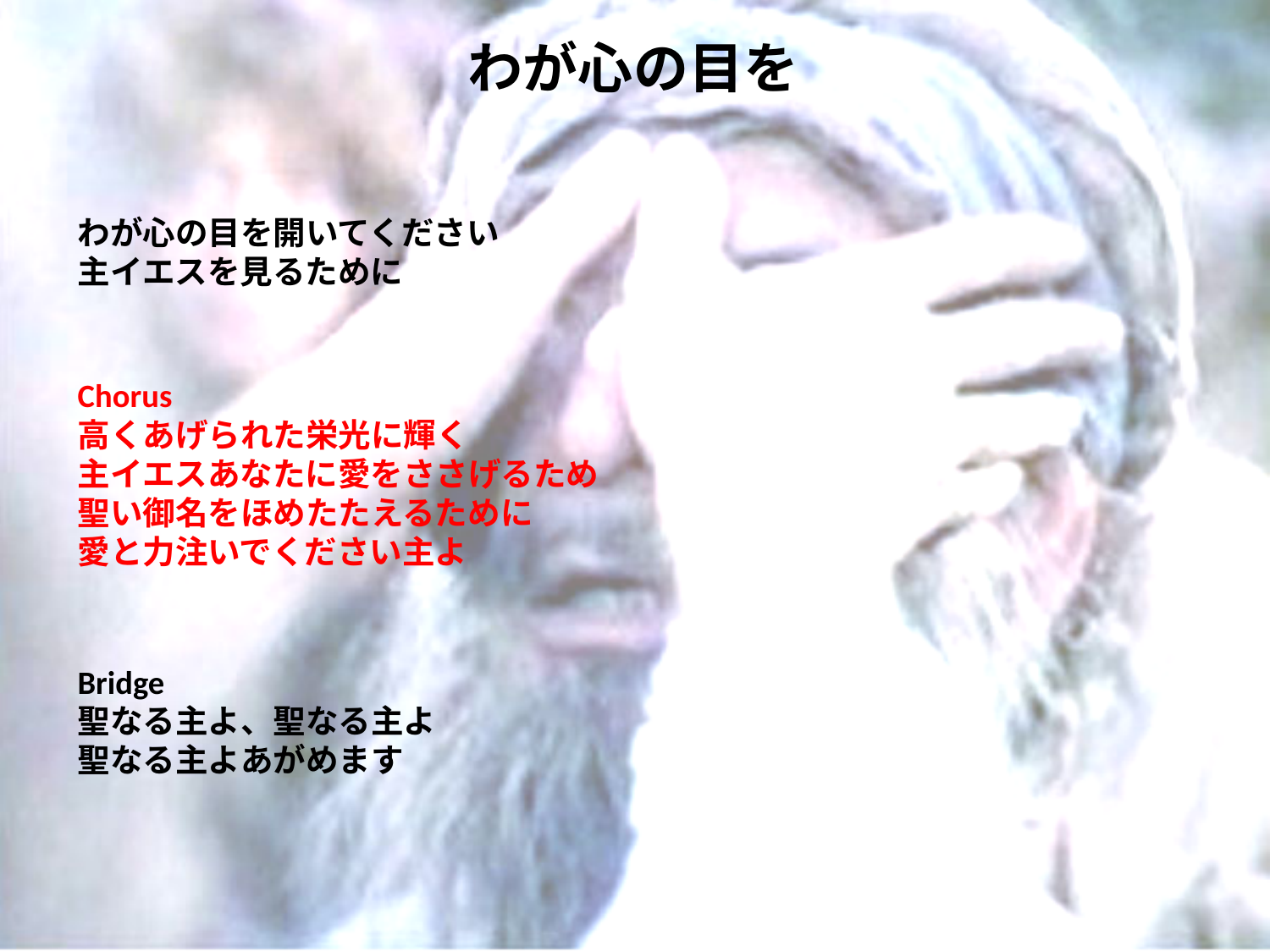

# わが心の目を
わが心の目を開いてください
主イエスを見るために
Chorus
高くあげられた栄光に輝く
主イエスあなたに愛をささげるため
聖い御名をほめたたえるために
愛と力注いでください主よ

Bridge
聖なる主よ、聖なる主よ
聖なる主よあがめます